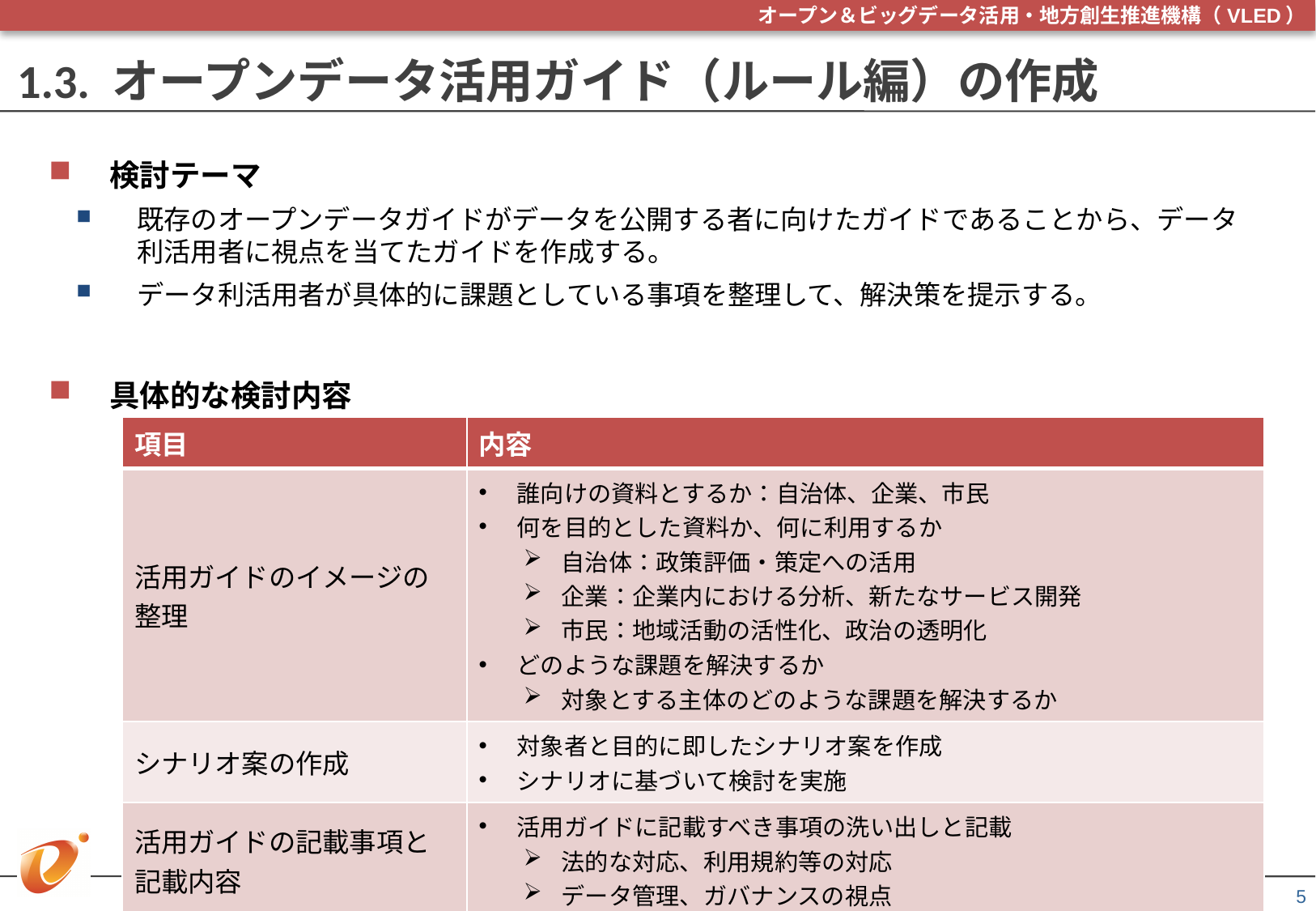

# 1.3. オープンデータ活用ガイド（ルール編）の作成
検討テーマ
既存のオープンデータガイドがデータを公開する者に向けたガイドであることから、データ利活用者に視点を当てたガイドを作成する。
データ利活用者が具体的に課題としている事項を整理して、解決策を提示する。

具体的な検討内容

| 項目 | 内容 |
| --- | --- |
| 活用ガイドのイメージの整理 | 誰向けの資料とするか：自治体、企業、市民 何を目的とした資料か、何に利用するか 自治体：政策評価・策定への活用 企業：企業内における分析、新たなサービス開発 市民：地域活動の活性化、政治の透明化 どのような課題を解決するか 対象とする主体のどのような課題を解決するか |
| シナリオ案の作成 | 対象者と目的に即したシナリオ案を作成 シナリオに基づいて検討を実施 |
| 活用ガイドの記載事項と記載内容 | 活用ガイドに記載すべき事項の洗い出しと記載 法的な対応、利用規約等の対応 データ管理、ガバナンスの視点 |
5